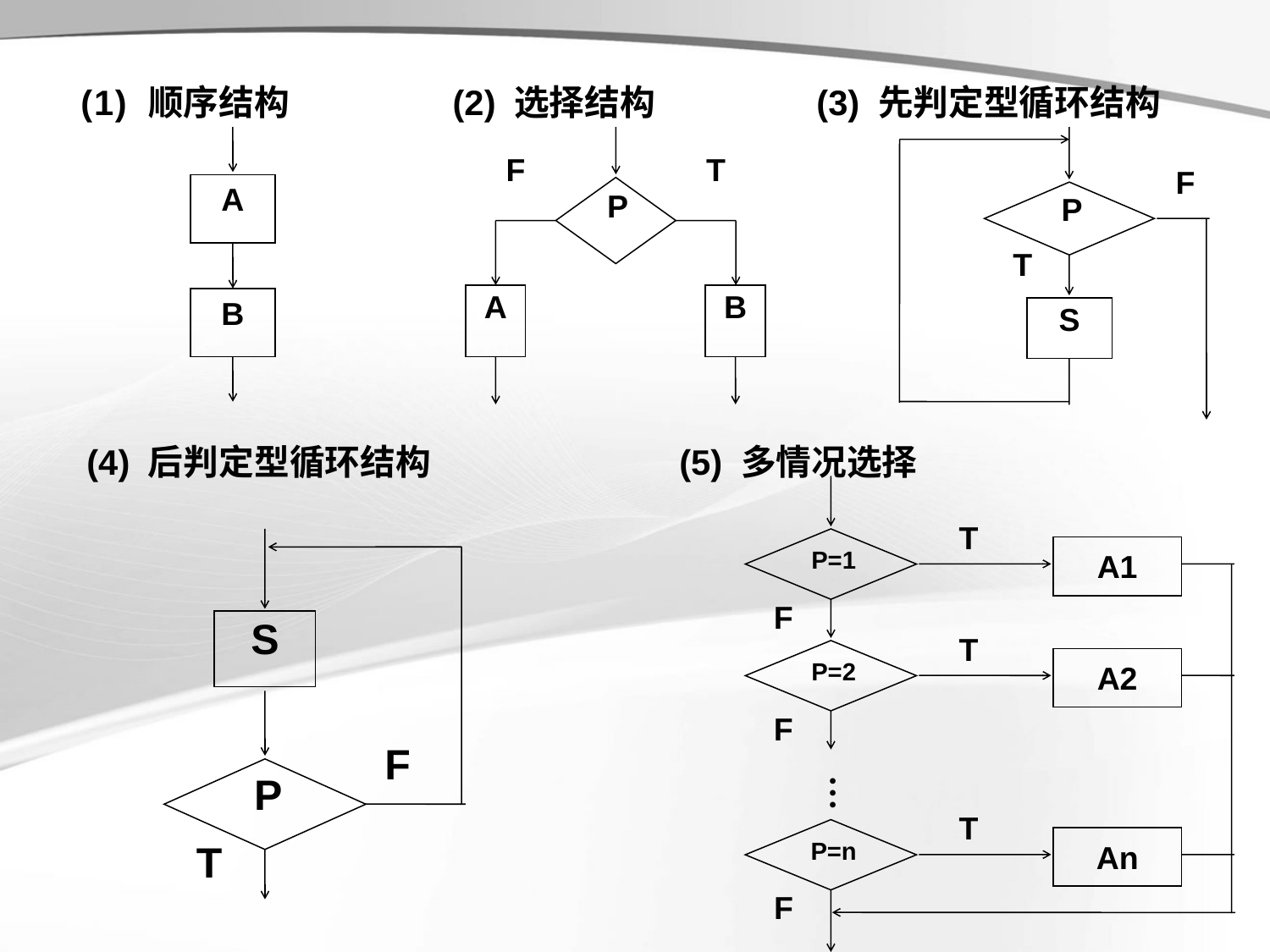

顺序结构

(2) 选择结构
(3) 先判定型循环结构

A

B

P
F
T

A

B

F

P

T

S

(4) 后判定型循环结构
(5) 多情况选择

T

P=1
A1

F

T

P=2
A2

F

…
T

P=n
An

F

S

P
T

F